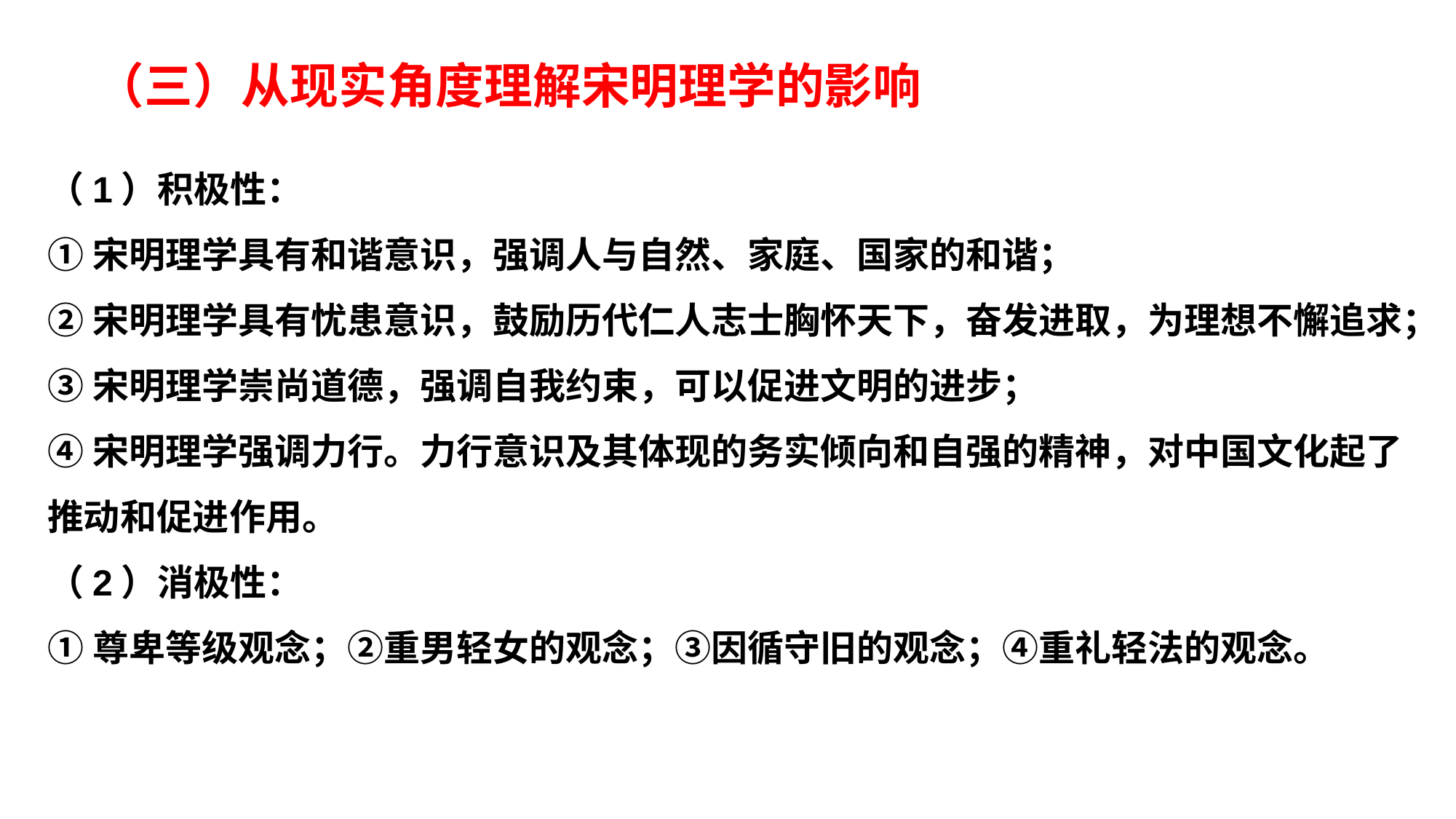

（三）从现实角度理解宋明理学的影响
（1）积极性：
①宋明理学具有和谐意识，强调人与自然、家庭、国家的和谐；
②宋明理学具有忧患意识，鼓励历代仁人志士胸怀天下，奋发进取，为理想不懈追求；
③宋明理学崇尚道德，强调自我约束，可以促进文明的进步；
④宋明理学强调力行。力行意识及其体现的务实倾向和自强的精神，对中国文化起了推动和促进作用。
（2）消极性：
①尊卑等级观念；②重男轻女的观念；③因循守旧的观念；④重礼轻法的观念。